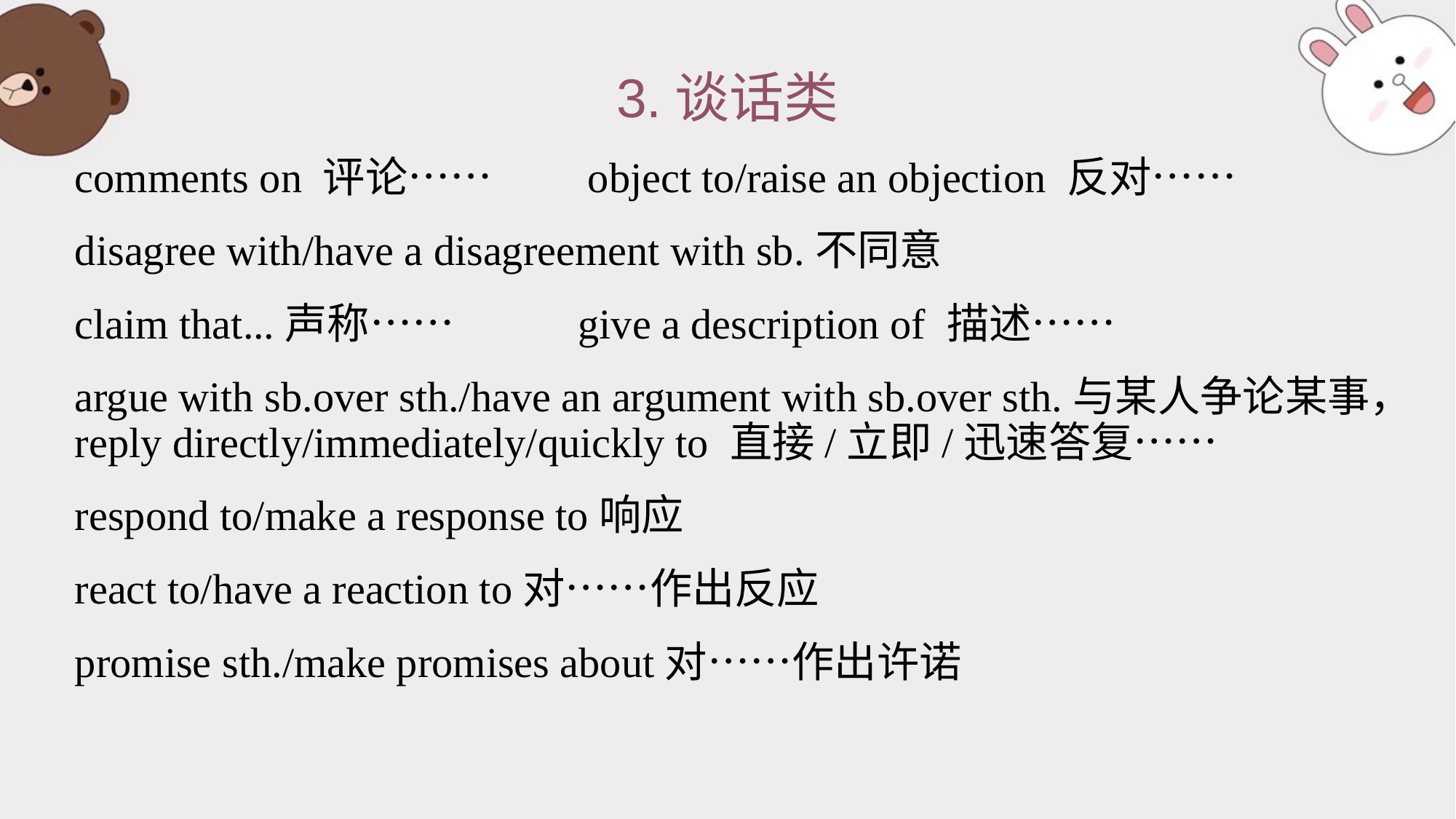

# 3.谈话类
comments on 评论……         object to/raise an objection 反对……
disagree with/have a disagreement with sb.不同意
claim that...声称……            give a description of 描述……
argue with sb.over sth./have an argument with sb.over sth.与某人争论某事，reply directly/immediately/quickly to 直接/立即/迅速答复……
respond to/make a response to响应
react to/have a reaction to对……作出反应
promise sth./make promises about对……作出许诺